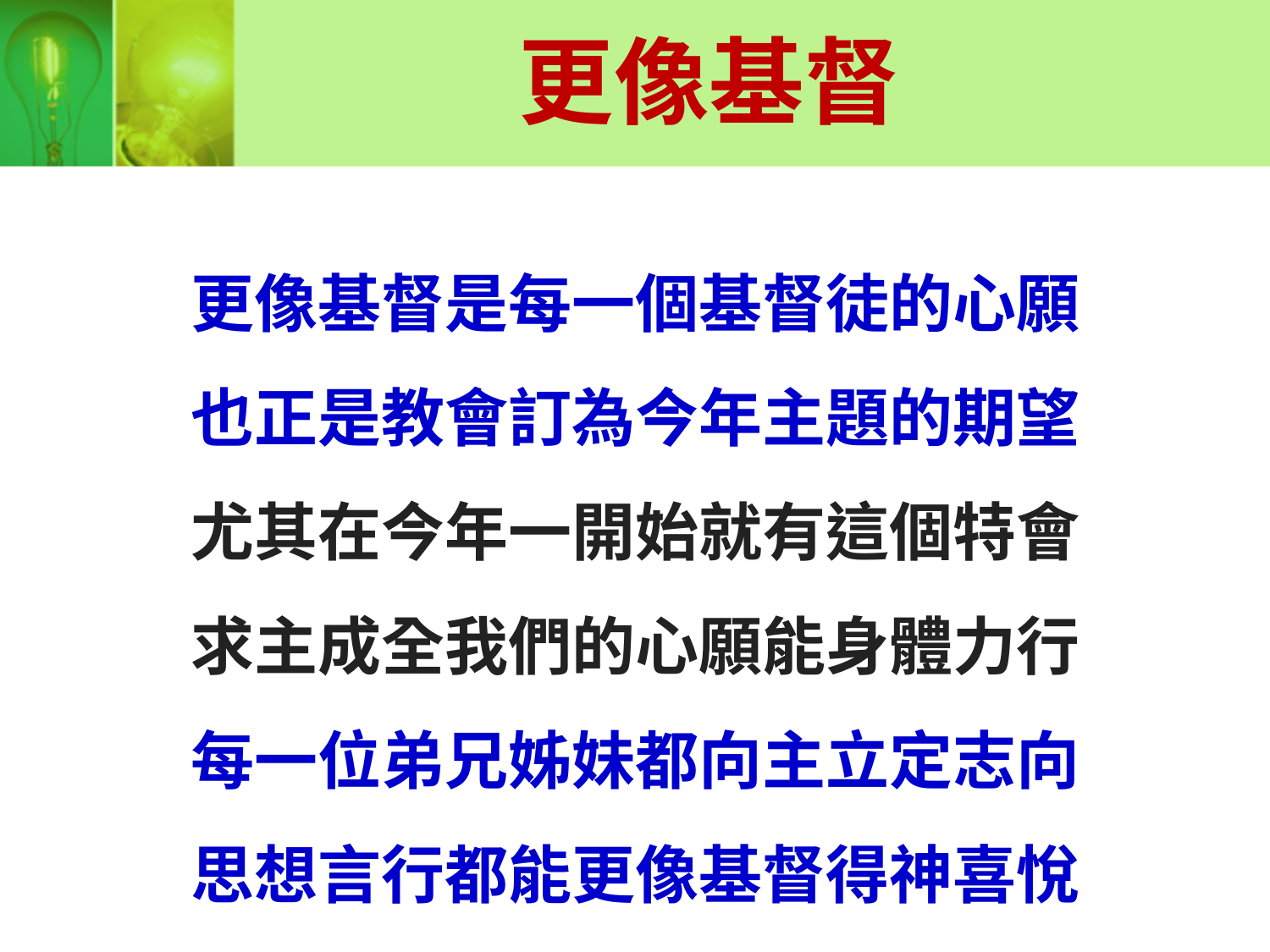

# 更像基督
更像基督是每一個基督徒的心願
也正是教會訂為今年主題的期望
尤其在今年一開始就有這個特會
求主成全我們的心願能身體力行
每一位弟兄姊妹都向主立定志向
思想言行都能更像基督得神喜悅